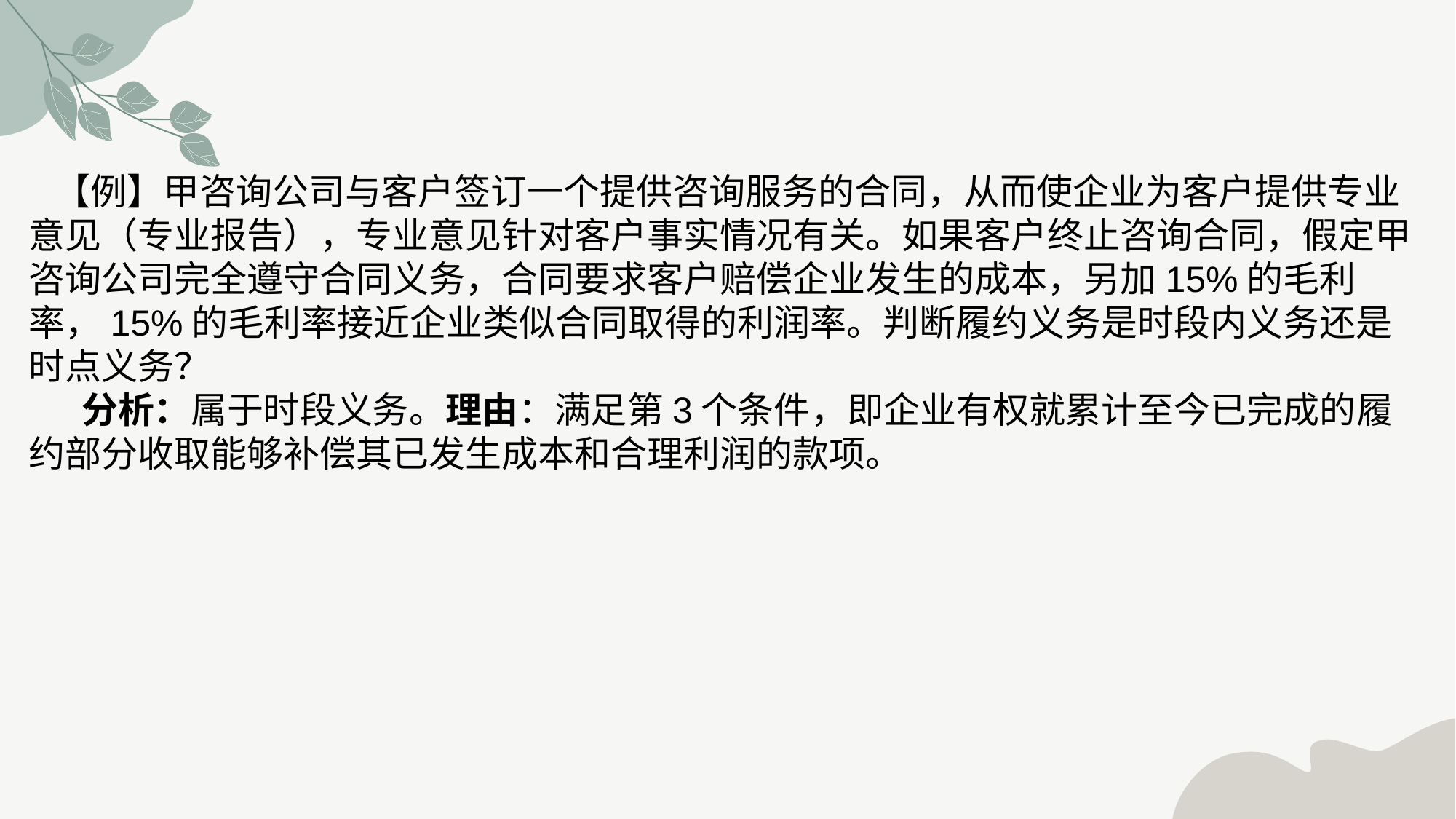

【例】甲咨询公司与客户签订一个提供咨询服务的合同，从而使企业为客户提供专业意见（专业报告），专业意见针对客户事实情况有关。如果客户终止咨询合同，假定甲咨询公司完全遵守合同义务，合同要求客户赔偿企业发生的成本，另加15%的毛利率，15%的毛利率接近企业类似合同取得的利润率。判断履约义务是时段内义务还是时点义务？　  分析：属于时段义务。理由：满足第3个条件，即企业有权就累计至今已完成的履约部分收取能够补偿其已发生成本和合理利润的款项。